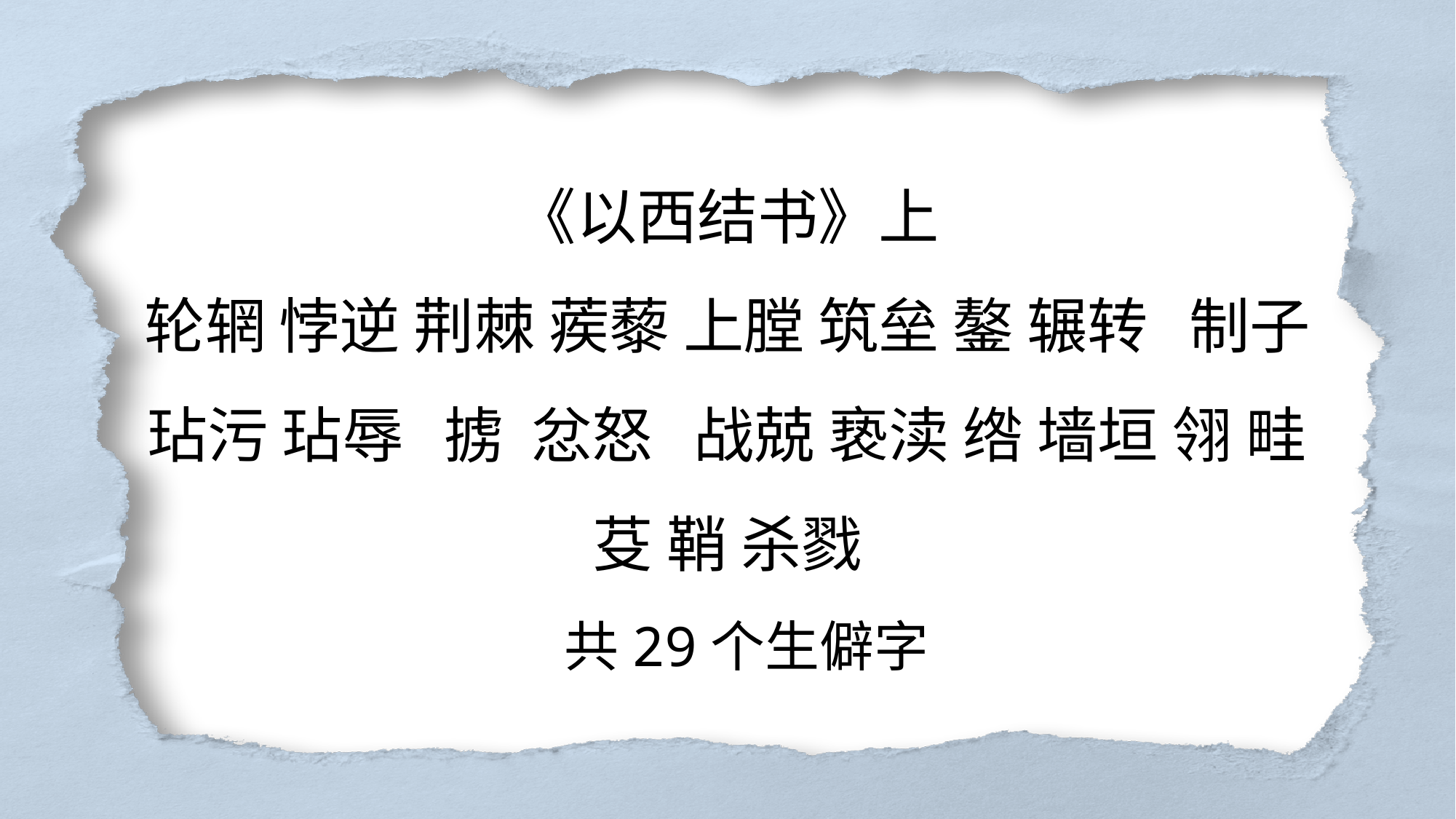

《以西结书》上
轮辋 悖逆 荆棘 蒺藜 上膛 筑垒 鏊 辗转   制子 玷污 玷辱   掳  忿怒   战兢 亵渎 绺 墙垣 翎 畦 芟 鞘 杀戮
  共29个生僻字